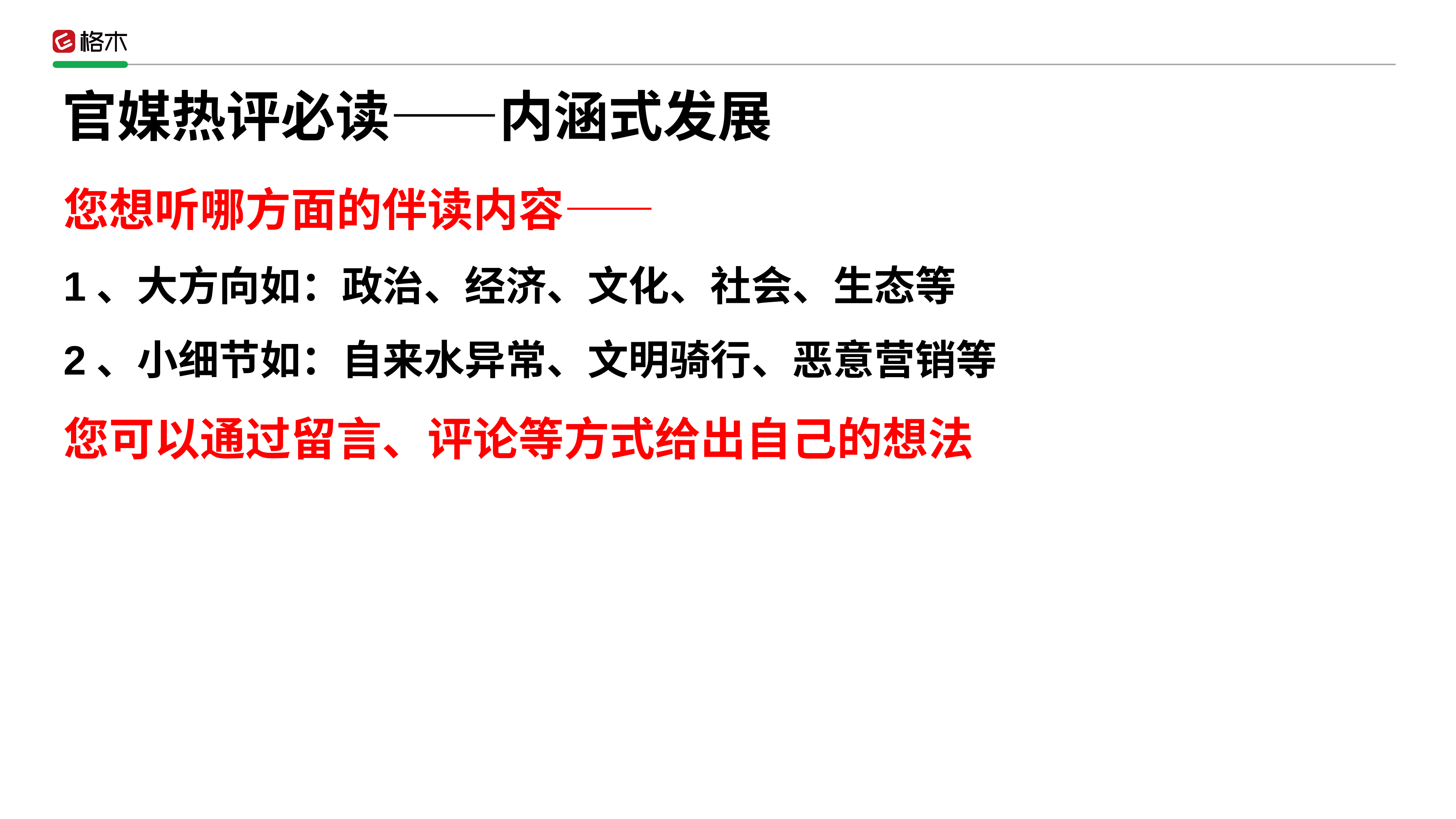

官媒热评必读——内涵式发展
您想听哪方面的伴读内容——
1、大方向如：政治、经济、文化、社会、生态等
2、小细节如：自来水异常、文明骑行、恶意营销等
您可以通过留言、评论等方式给出自己的想法